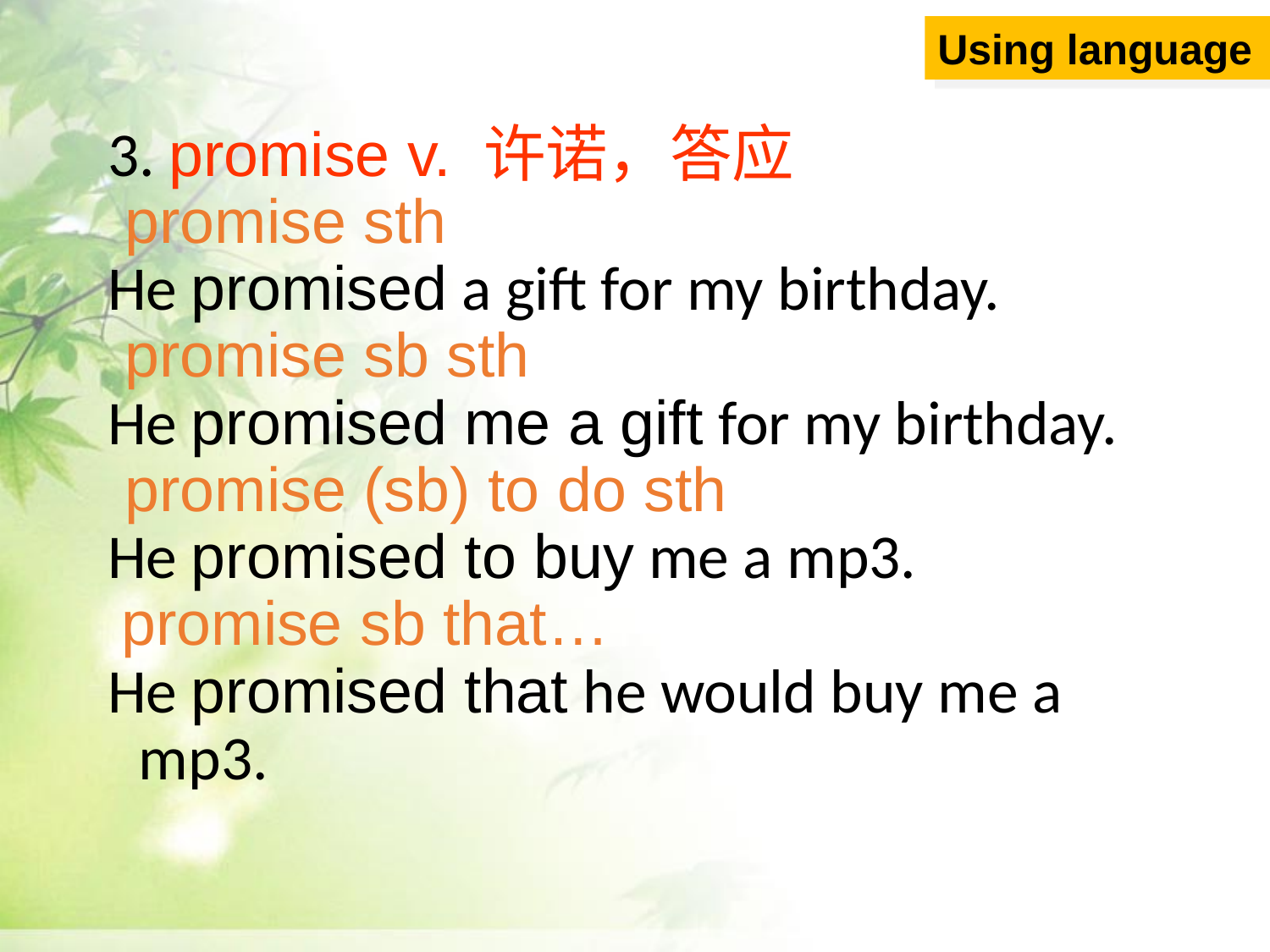

Using language
3. promise v. 许诺，答应
 promise sth
He promised a gift for my birthday.
 promise sb sth
He promised me a gift for my birthday.
 promise (sb) to do sth
He promised to buy me a mp3.
 promise sb that…
He promised that he would buy me a mp3.